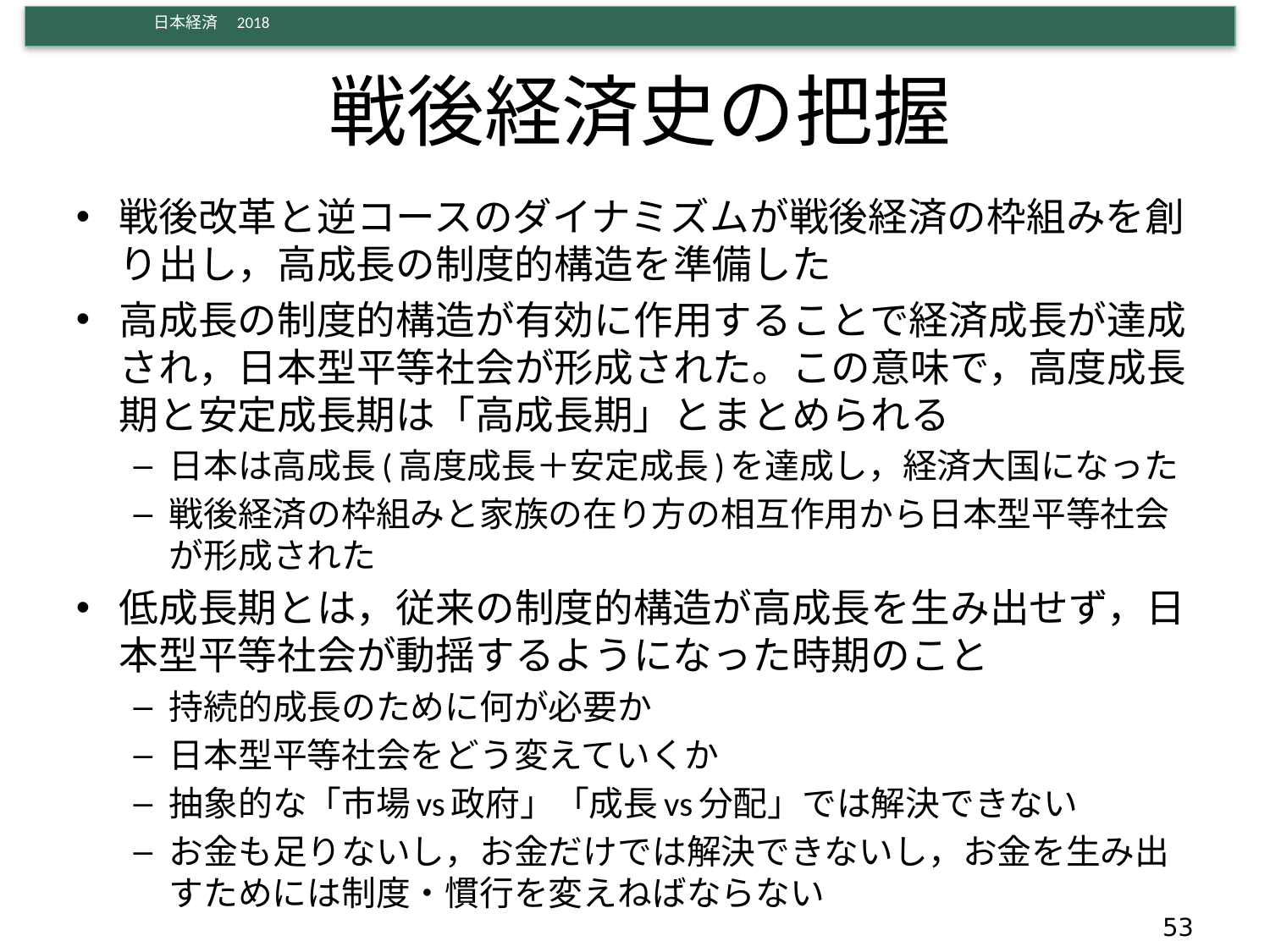

# 戦後経済史の把握
戦後改革と逆コースのダイナミズムが戦後経済の枠組みを創り出し，高成長の制度的構造を準備した
高成長の制度的構造が有効に作用することで経済成長が達成され，日本型平等社会が形成された。この意味で，高度成長期と安定成長期は「高成長期」とまとめられる
日本は高成長(高度成長＋安定成長)を達成し，経済大国になった
戦後経済の枠組みと家族の在り方の相互作用から日本型平等社会が形成された
低成長期とは，従来の制度的構造が高成長を生み出せず，日本型平等社会が動揺するようになった時期のこと
持続的成長のために何が必要か
日本型平等社会をどう変えていくか
抽象的な「市場vs政府」「成長vs分配」では解決できない
お金も足りないし，お金だけでは解決できないし，お金を生み出すためには制度・慣行を変えねばならない

53